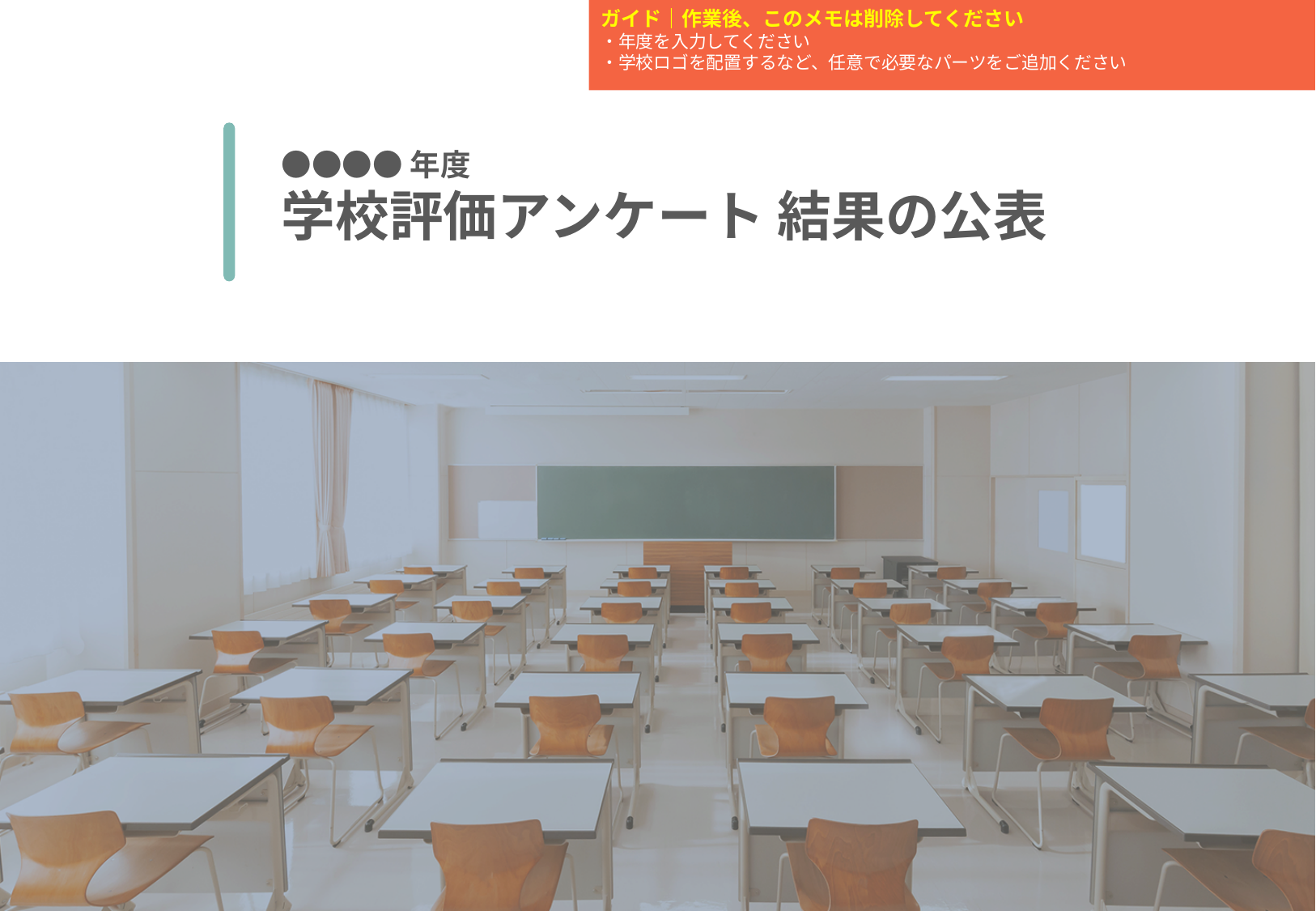

ガイド｜作業後、このメモは削除してください
・年度を入力してください
・学校ロゴを配置するなど、任意で必要なパーツをご追加ください

●●●●年度
学校評価アンケート 結果の公表